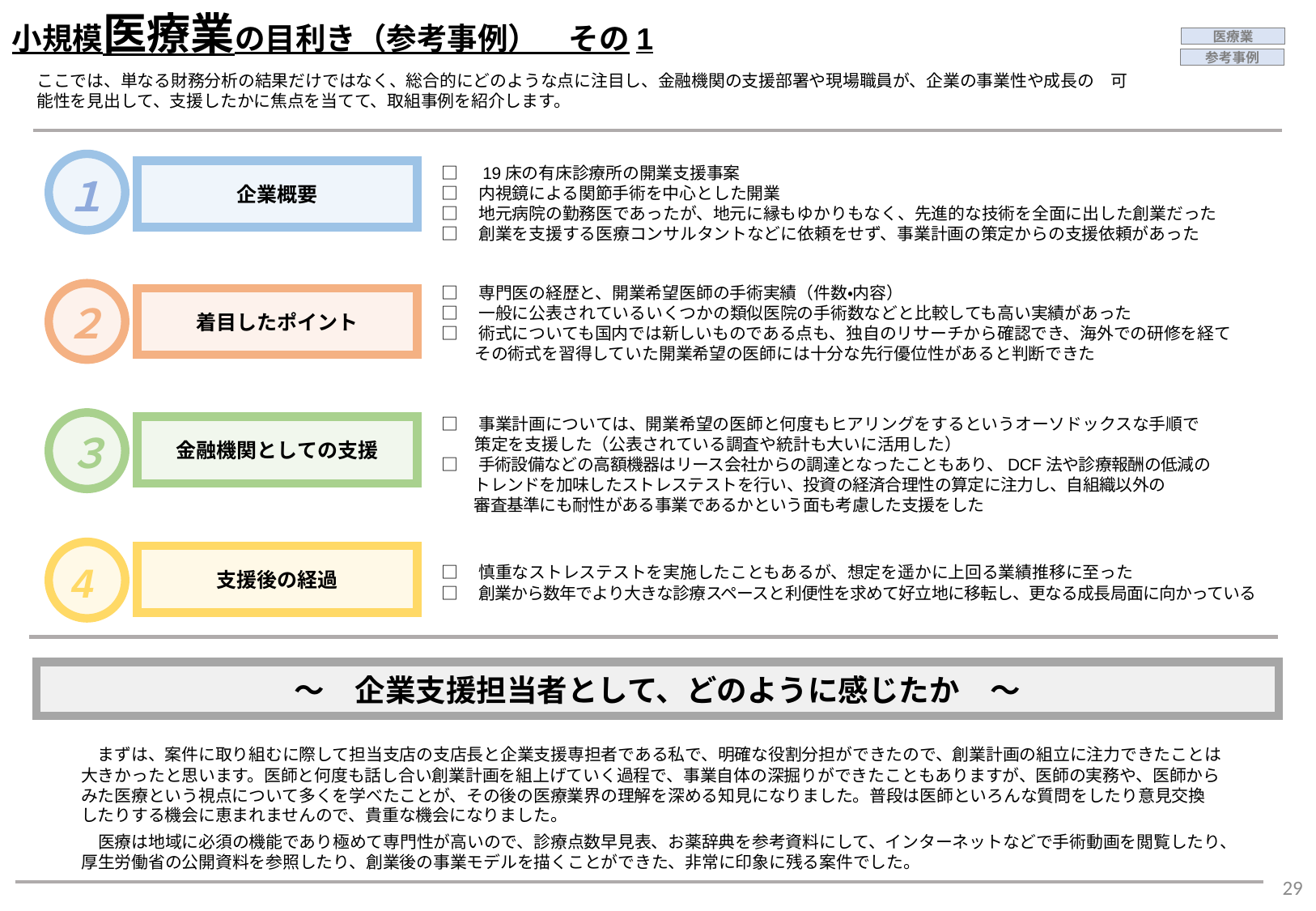

小規模医療業の目利き（参考事例）　その1
医療業
参考事例
ここでは、単なる財務分析の結果だけではなく、総合的にどのような点に注目し、金融機関の支援部署や現場職員が、企業の事業性や成長の　可能性を見出して、支援したかに焦点を当てて、取組事例を紹介します。

１
企業概要
□　19床の有床診療所の開業支援事案
□　内視鏡による関節手術を中心とした開業
□　地元病院の勤務医であったが、地元に縁もゆかりもなく、先進的な技術を全面に出した創業だった
□　創業を支援する医療コンサルタントなどに依頼をせず、事業計画の策定からの支援依頼があった
□　専門医の経歴と、開業希望医師の手術実績（件数・内容）
□　一般に公表されているいくつかの類似医院の手術数などと比較しても高い実績があった
□　術式についても国内では新しいものである点も、独自のリサーチから確認でき、海外での研修を経て
　　その術式を習得していた開業希望の医師には十分な先行優位性があると判断できた

着目したポイント
２
□　事業計画については、開業希望の医師と何度もヒアリングをするというオーソドックスな手順で
　　策定を支援した（公表されている調査や統計も大いに活用した）
□　手術設備などの高額機器はリース会社からの調達となったこともあり、DCF法や診療報酬の低減の
　　トレンドを加味したストレステストを行い、投資の経済合理性の算定に注力し、自組織以外の
　　審査基準にも耐性がある事業であるかという面も考慮した支援をした

金融機関としての支援
３

支援後の経過
4
□　慎重なストレステストを実施したこともあるが、想定を遥かに上回る業績推移に至った
□　創業から数年でより大きな診療スペースと利便性を求めて好立地に移転し、更なる成長局面に向かっている
～　企業支援担当者として、どのように感じたか　～
　まずは、案件に取り組むに際して担当支店の支店長と企業支援専担者である私で、明確な役割分担ができたので、創業計画の組立に注力できたことは
大きかったと思います。医師と何度も話し合い創業計画を組上げていく過程で、事業自体の深掘りができたこともありますが、医師の実務や、医師から
みた医療という視点について多くを学べたことが、その後の医療業界の理解を深める知見になりました。普段は医師といろんな質問をしたり意見交換
したりする機会に恵まれませんので、貴重な機会になりました。
　医療は地域に必須の機能であり極めて専門性が高いので、診療点数早見表、お薬辞典を参考資料にして、インターネットなどで手術動画を閲覧したり、
厚生労働省の公開資料を参照したり、創業後の事業モデルを描くことができた、非常に印象に残る案件でした。
29